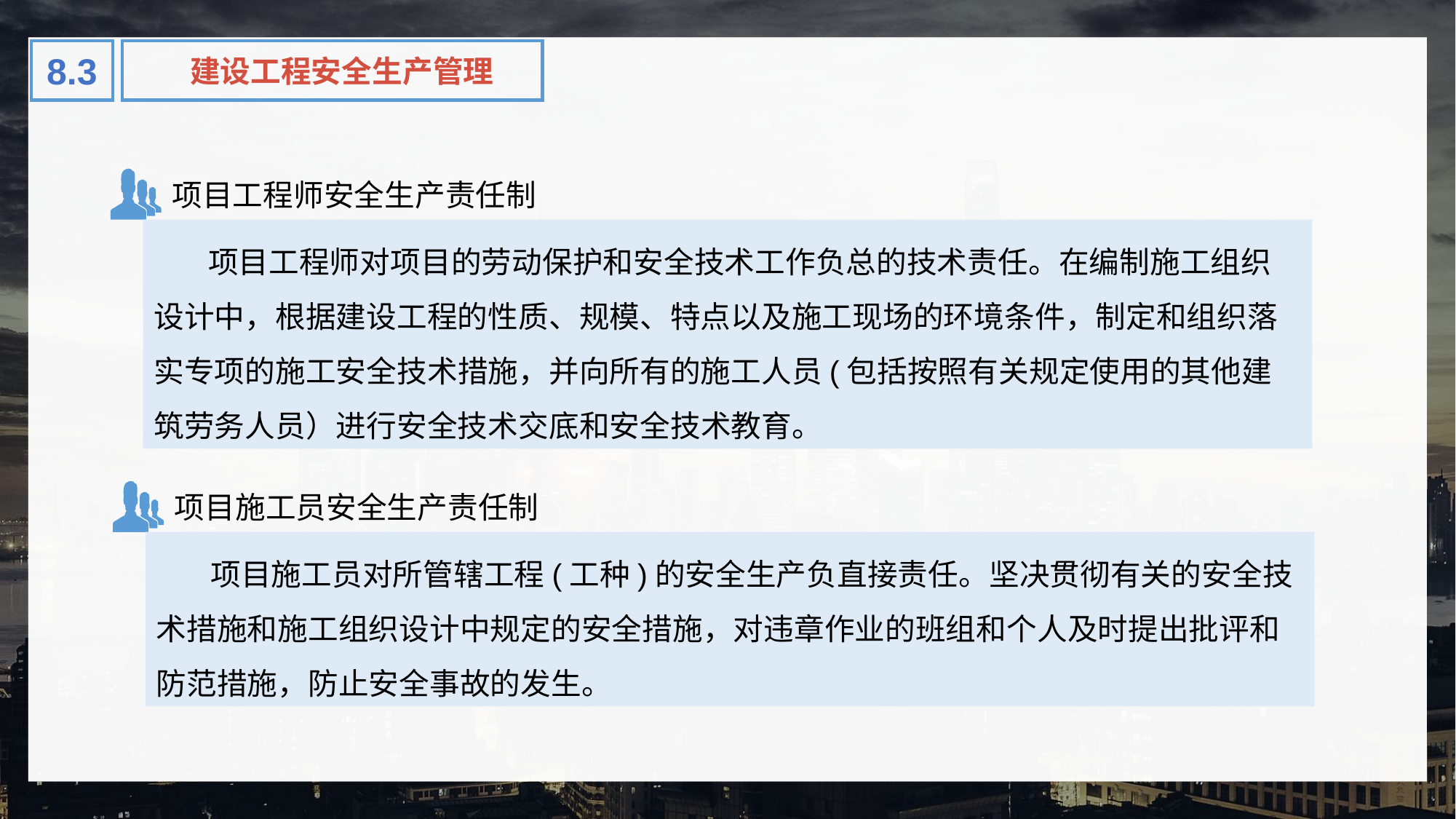

8.3

建设工程安全生产管理

项目工程师安全生产责任制
       项目工程师对项目的劳动保护和安全技术工作负总的技术责任。在编制施工组织设计中，根据建设工程的性质、规模、特点以及施工现场的环境条件，制定和组织落实专项的施工安全技术措施，并向所有的施工人员(包括按照有关规定使用的其他建筑劳务人员）进行安全技术交底和安全技术教育。

项目施工员安全生产责任制
       项目施工员对所管辖工程(工种)的安全生产负直接责任。坚决贯彻有关的安全技术措施和施工组织设计中规定的安全措施，对违章作业的班组和个人及时提出批评和防范措施，防止安全事故的发生。